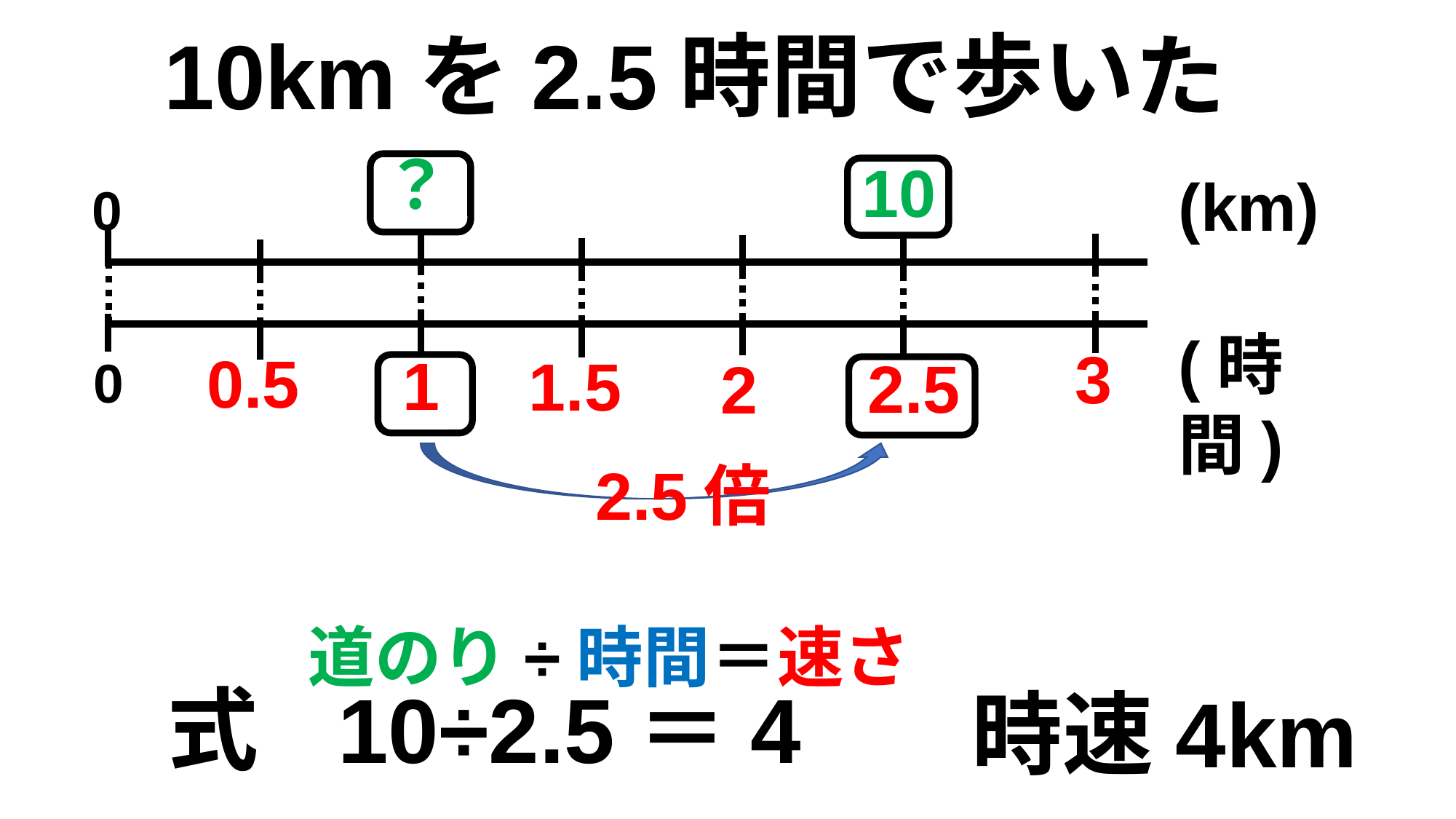

10kmを2.5時間で歩いた
？
10

(km)
0
(時間)
3
0.5
1
1.5
2.5
2
0

2.5倍
道のり÷時間＝速さ
4
10÷2.5＝
式
時速4km